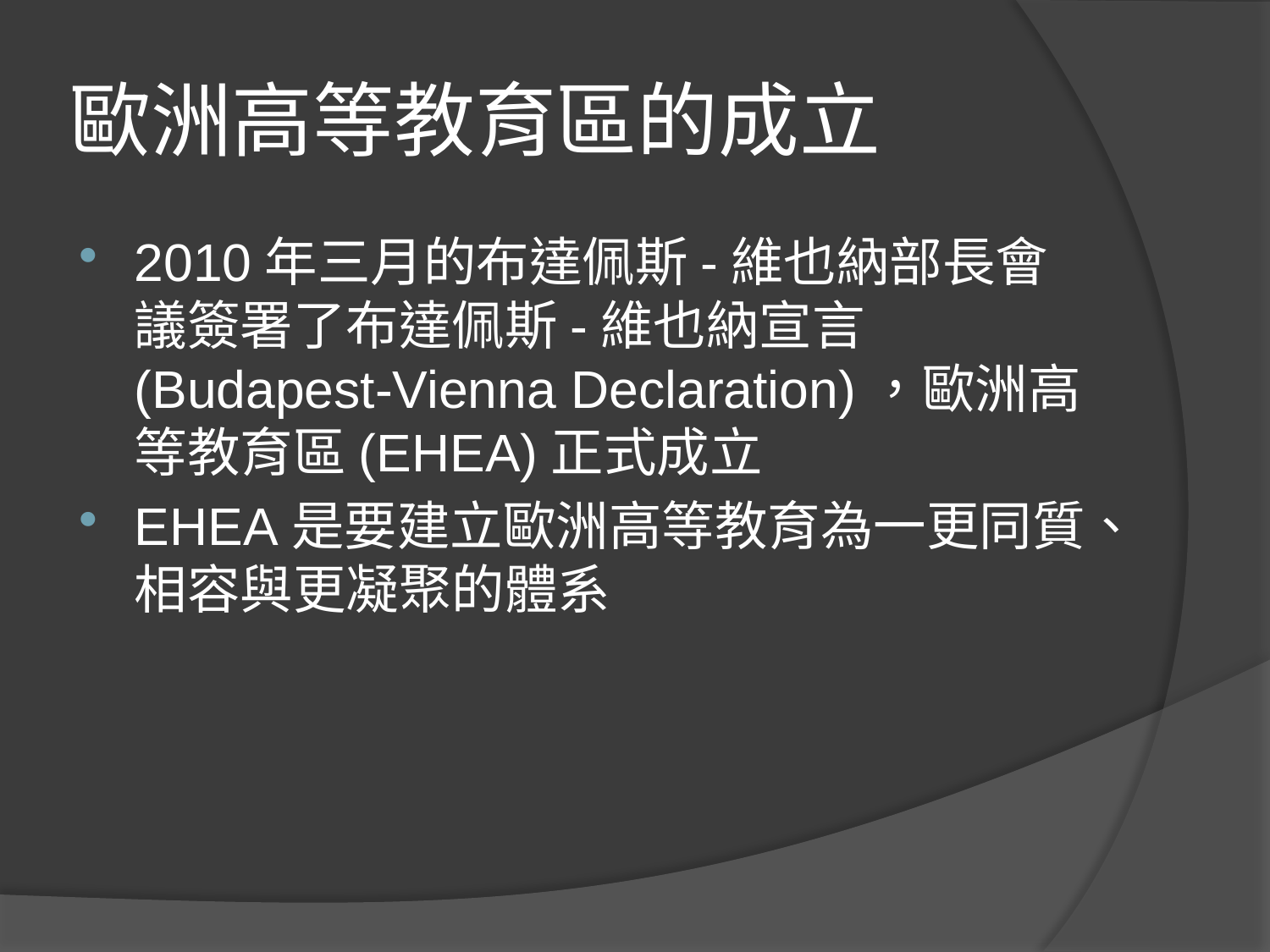

# 歐洲高等教育區的成立
2010年三月的布達佩斯-維也納部長會議簽署了布達佩斯-維也納宣言(Budapest-Vienna Declaration)，歐洲高等教育區(EHEA)正式成立
EHEA是要建立歐洲高等教育為一更同質、相容與更凝聚的體系